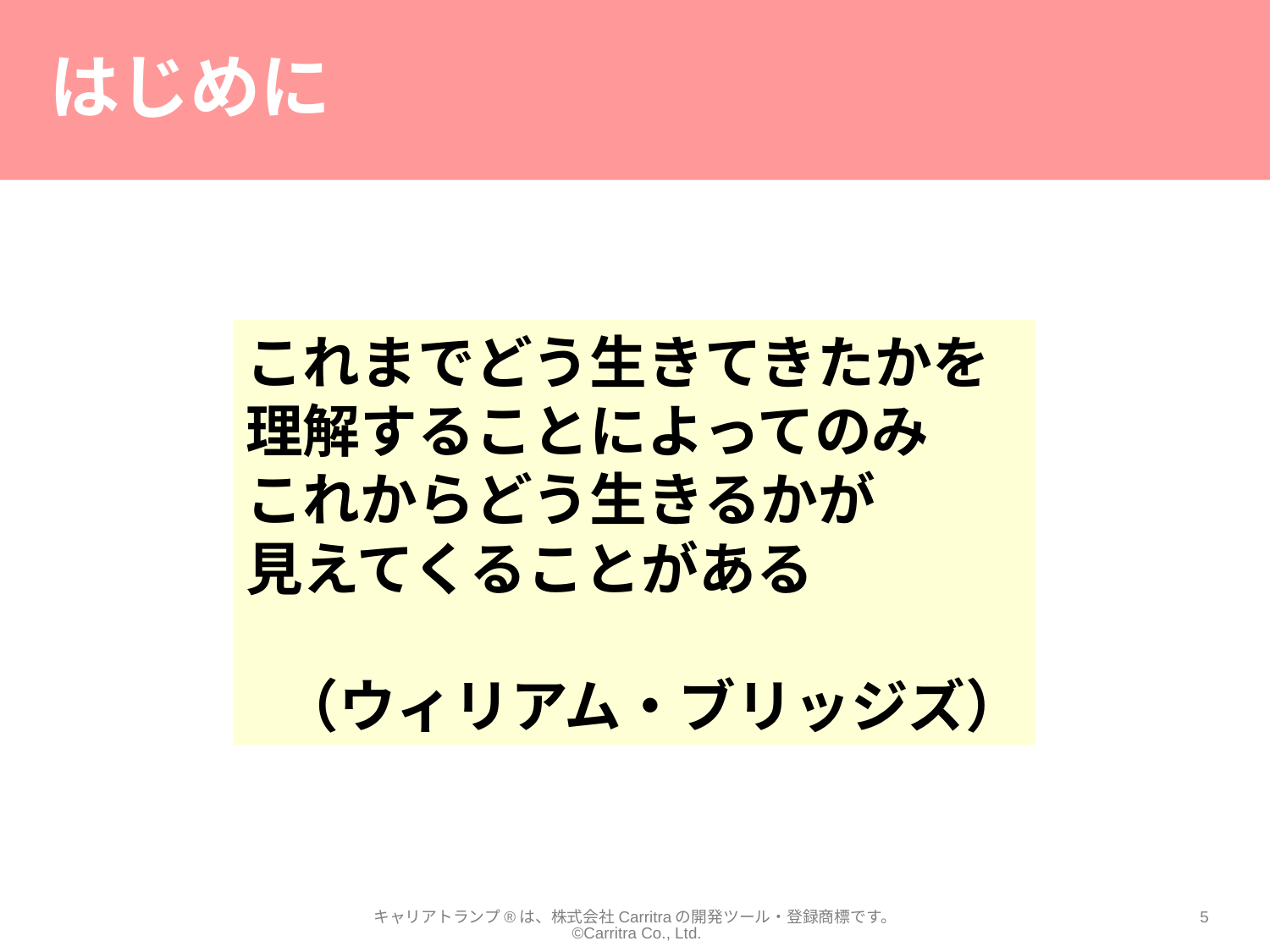

# はじめに
これまでどう生きてきたかを
理解することによってのみ
これからどう生きるかが
見えてくることがある

（ウィリアム・ブリッジズ）